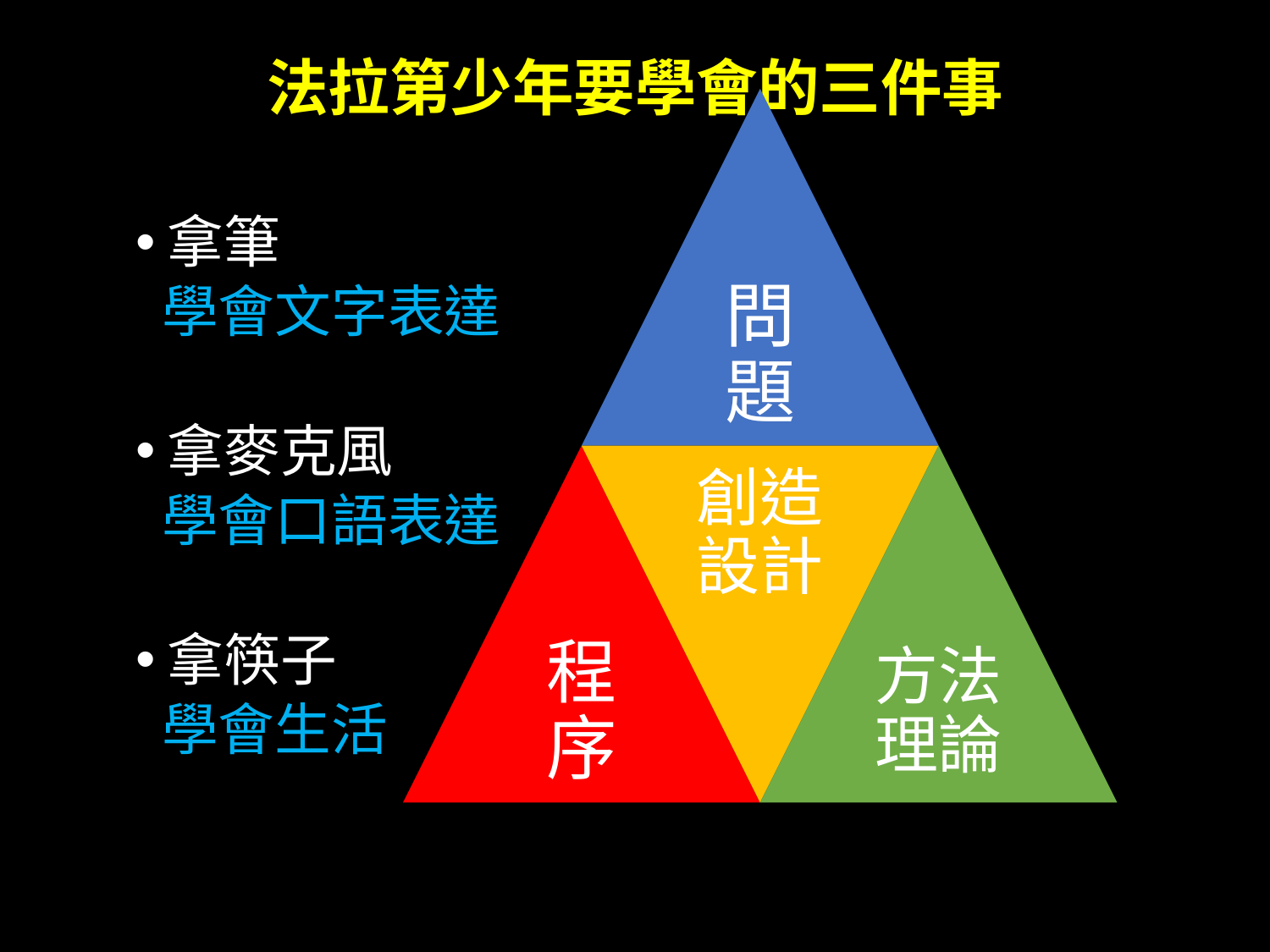

# 法拉第少年要學會的三件事
問題
程序
創造 設計
方法理論
拿筆
 學會文字表達

拿麥克風
 學會口語表達

拿筷子
 學會生活